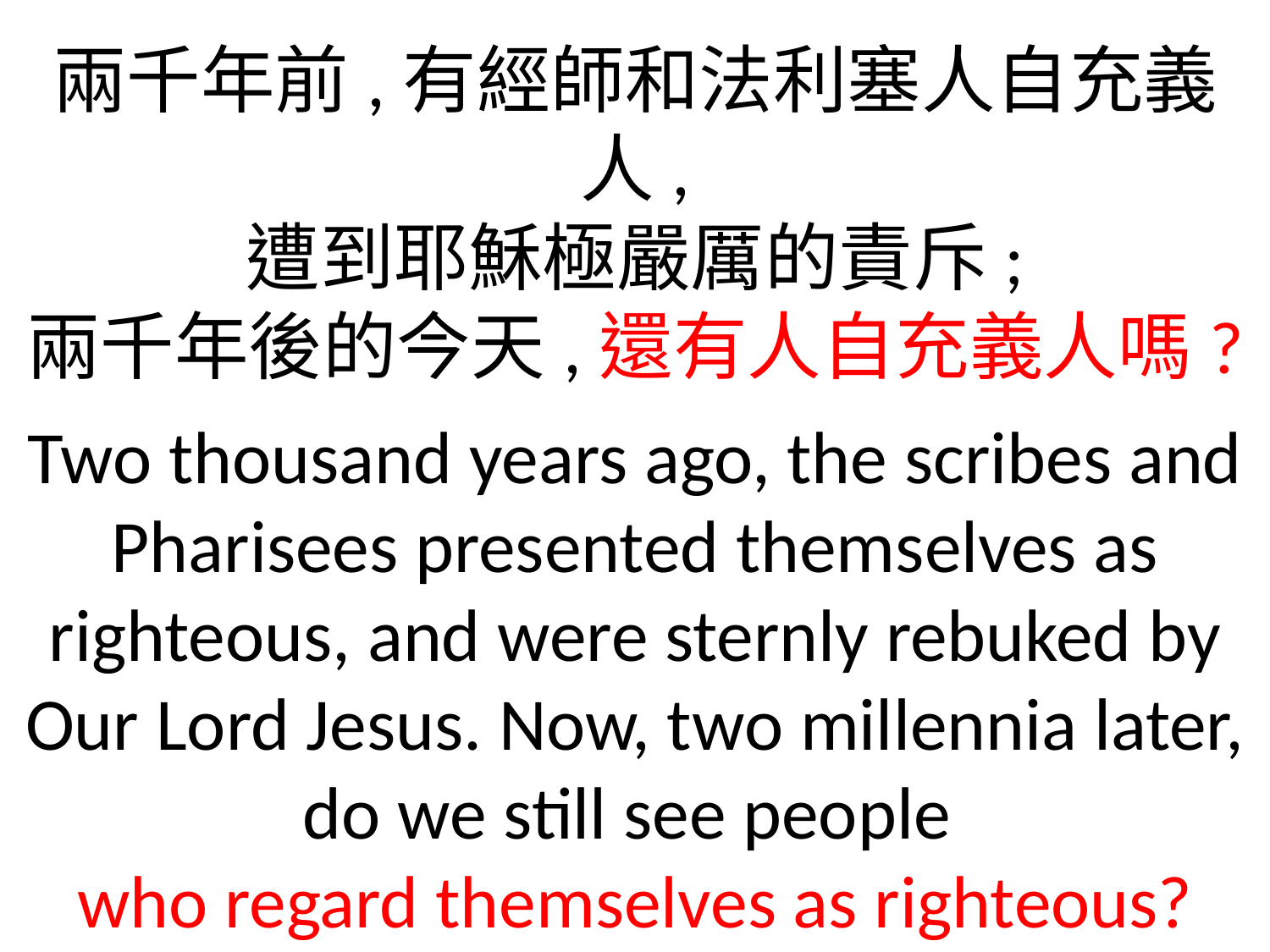

兩千年前,有經師和法利塞人自充義人,
遭到耶穌極嚴厲的責斥;
兩千年後的今天,還有人自充義人嗎?
Two thousand years ago, the scribes and Pharisees presented themselves as righteous, and were sternly rebuked by Our Lord Jesus. Now, two millennia later, do we still see people
who regard themselves as righteous?